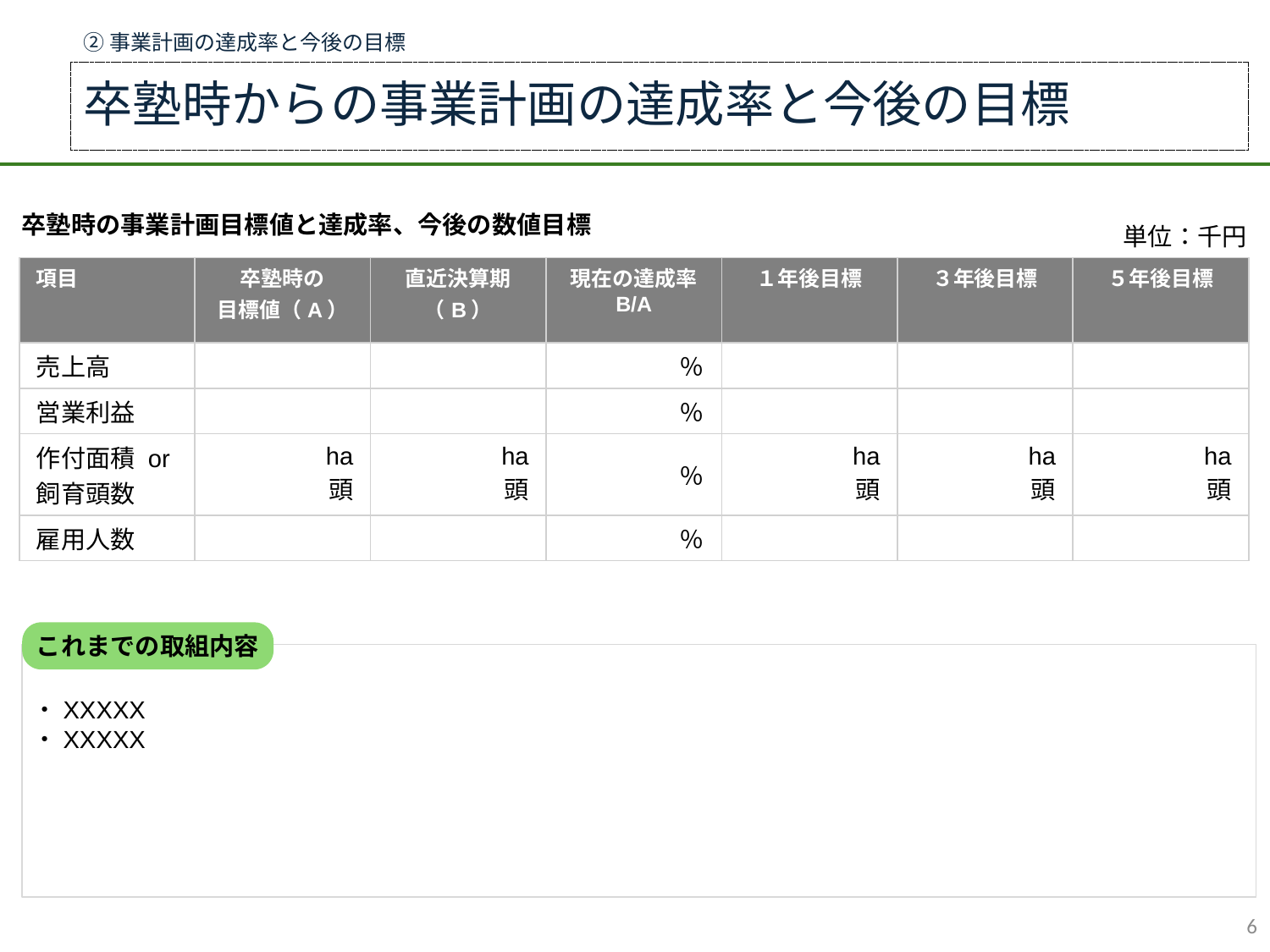

②事業計画の達成率と今後の目標
卒塾時からの事業計画の達成率と今後の目標
卒塾時の事業計画目標値と達成率、今後の数値目標
単位：千円
| 項目 | 卒塾時の 目標値（A） | 直近決算期 （B） | 現在の達成率 B/A | １年後目標 | ３年後目標 | ５年後目標 |
| --- | --- | --- | --- | --- | --- | --- |
| 売上高 |  |  | ％ |  |  |  |
| 営業利益 |  |  | ％ |  |  |  |
| 作付面積 or 飼育頭数 | ha 頭 | ha 頭 | ％ | ha 頭 | ha 頭 | ha 頭 |
| 雇用人数 |  |  | ％ |  |  |  |

これまでの取組内容

・XXXXX
・XXXXX
6